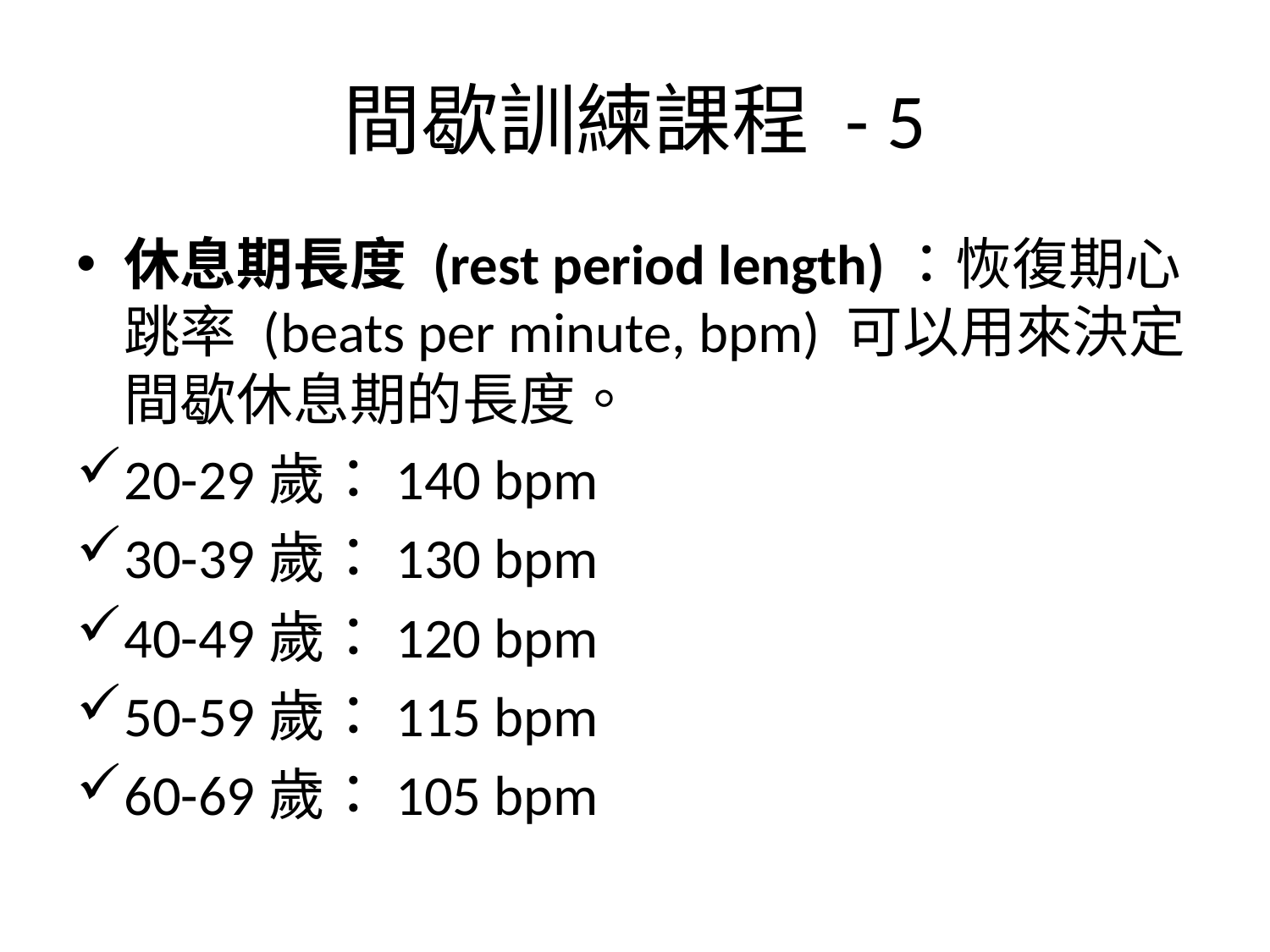

# 間歇訓練課程 - 5
休息期長度 (rest period length)：恢復期心跳率 (beats per minute, bpm) 可以用來決定間歇休息期的長度。
20-29歲：140 bpm
30-39歲：130 bpm
40-49歲：120 bpm
50-59歲：115 bpm
60-69歲：105 bpm